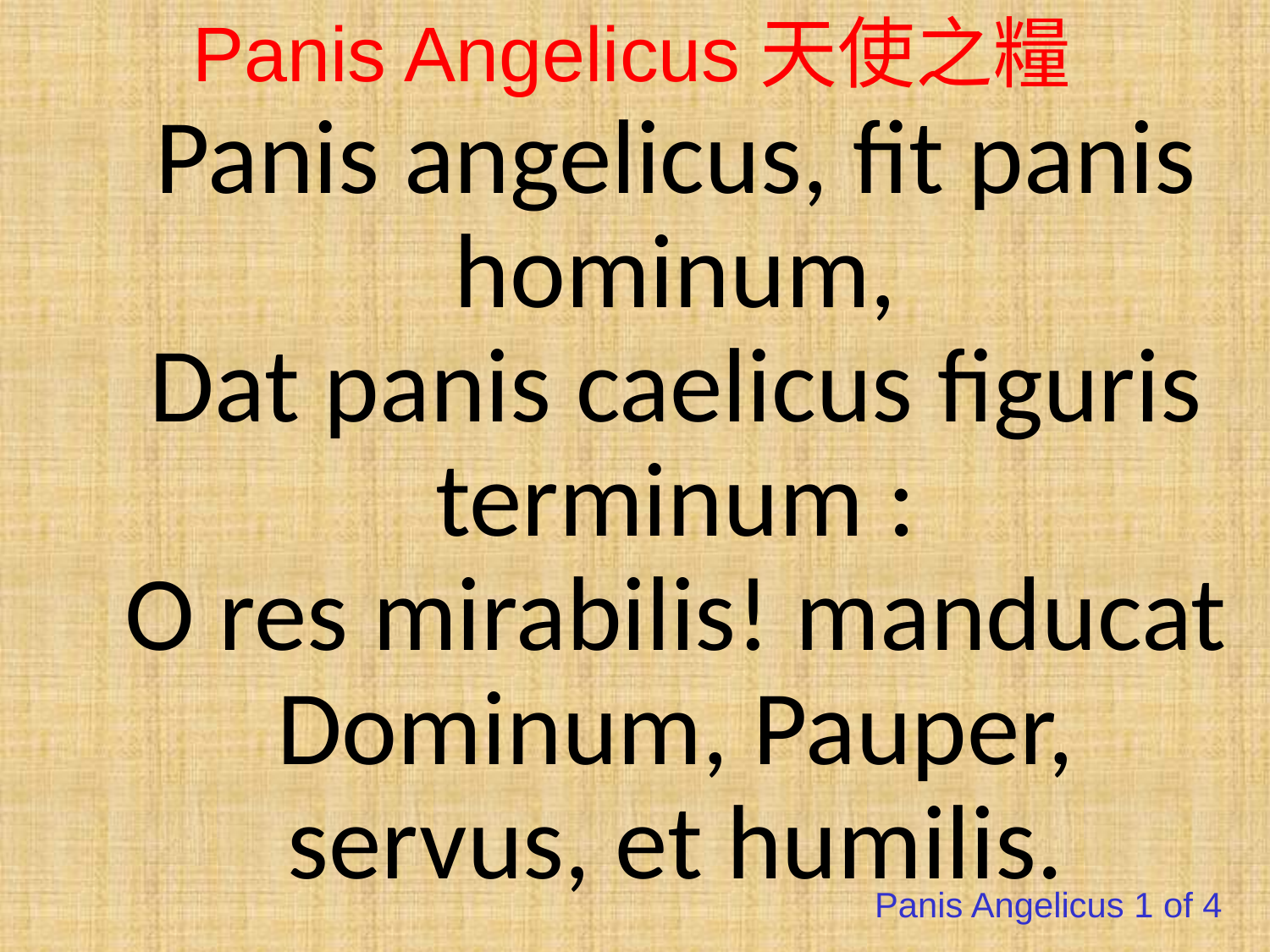

# Panis Angelicus天使之糧
Panis angelicus, fit panis hominum,
Dat panis caelicus figuris terminum :
O res mirabilis! manducat Dominum, Pauper, servus, et humilis.
Te trina Deitas unaque poscimus:
Sic nos tu visita, sicut te colimus;
Per tuas semitas duc nos quo tendimus,
Ad lucem quam inhabitas.
Amen

Panis Angelicus 1 of 4